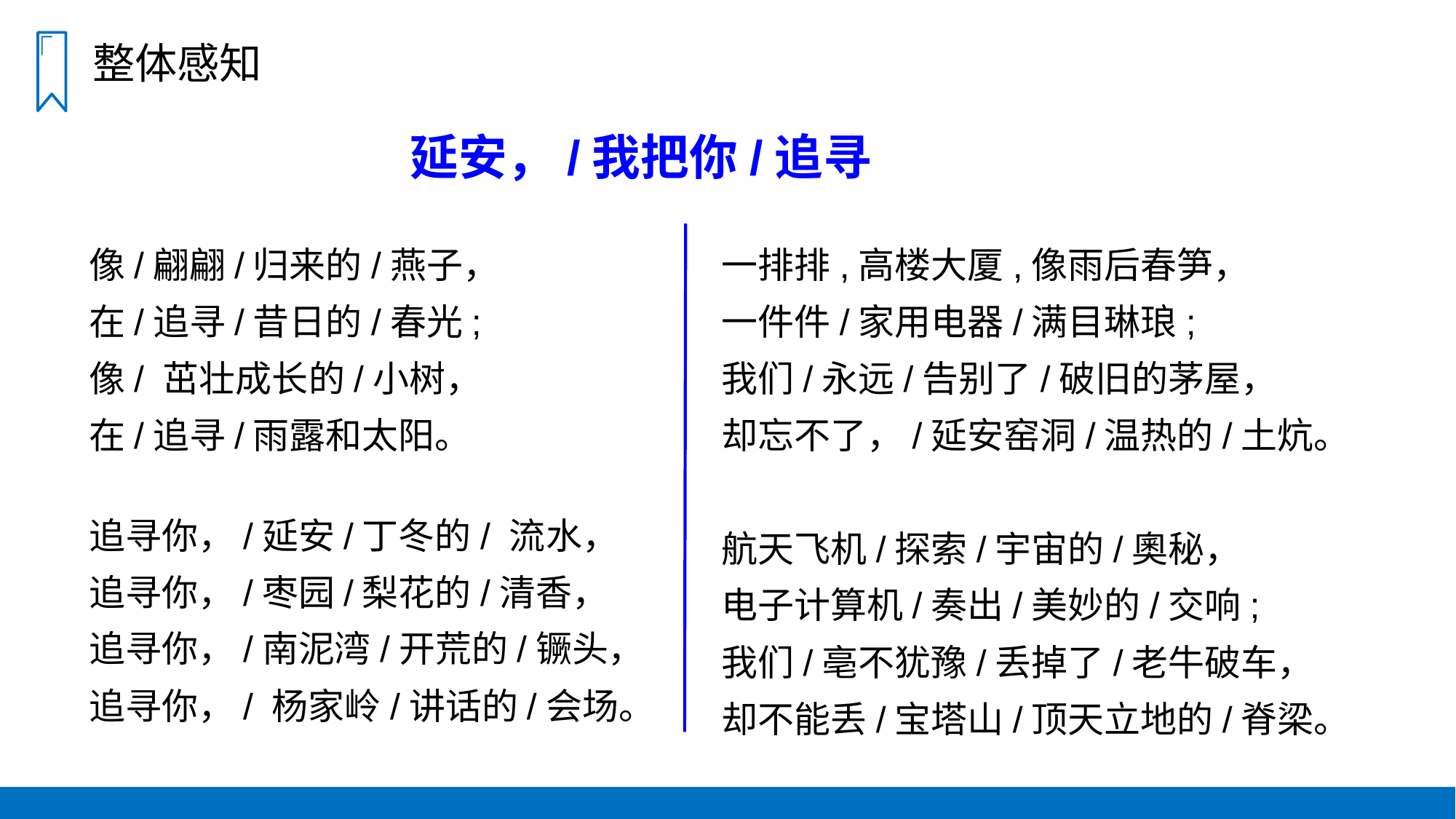

整体感知
延安，/我把你/追寻
像/翩翩/归来的/燕子，
在/追寻/昔日的/春光;
像/ 茁壮成长的/小树，
在/追寻/雨露和太阳。
追寻你，/延安/丁冬的/ 流水，
追寻你，/枣园/梨花的/清香，
追寻你，/南泥湾/开荒的/镢头，
追寻你，/ 杨家岭/讲话的/会场。
一排排,高楼大厦,像雨后春笋，
一件件/家用电器/满目琳琅;
我们/永远/告别了/破旧的茅屋，
却忘不了，/延安窑洞/温热的/土炕。

航天飞机/探索/宇宙的/奧秘，
电子计算机/奏出/美妙的/交响;
我们/亳不犹豫/丢掉了/老牛破车，
却不能丢/宝塔山/顶天立地的/脊梁。